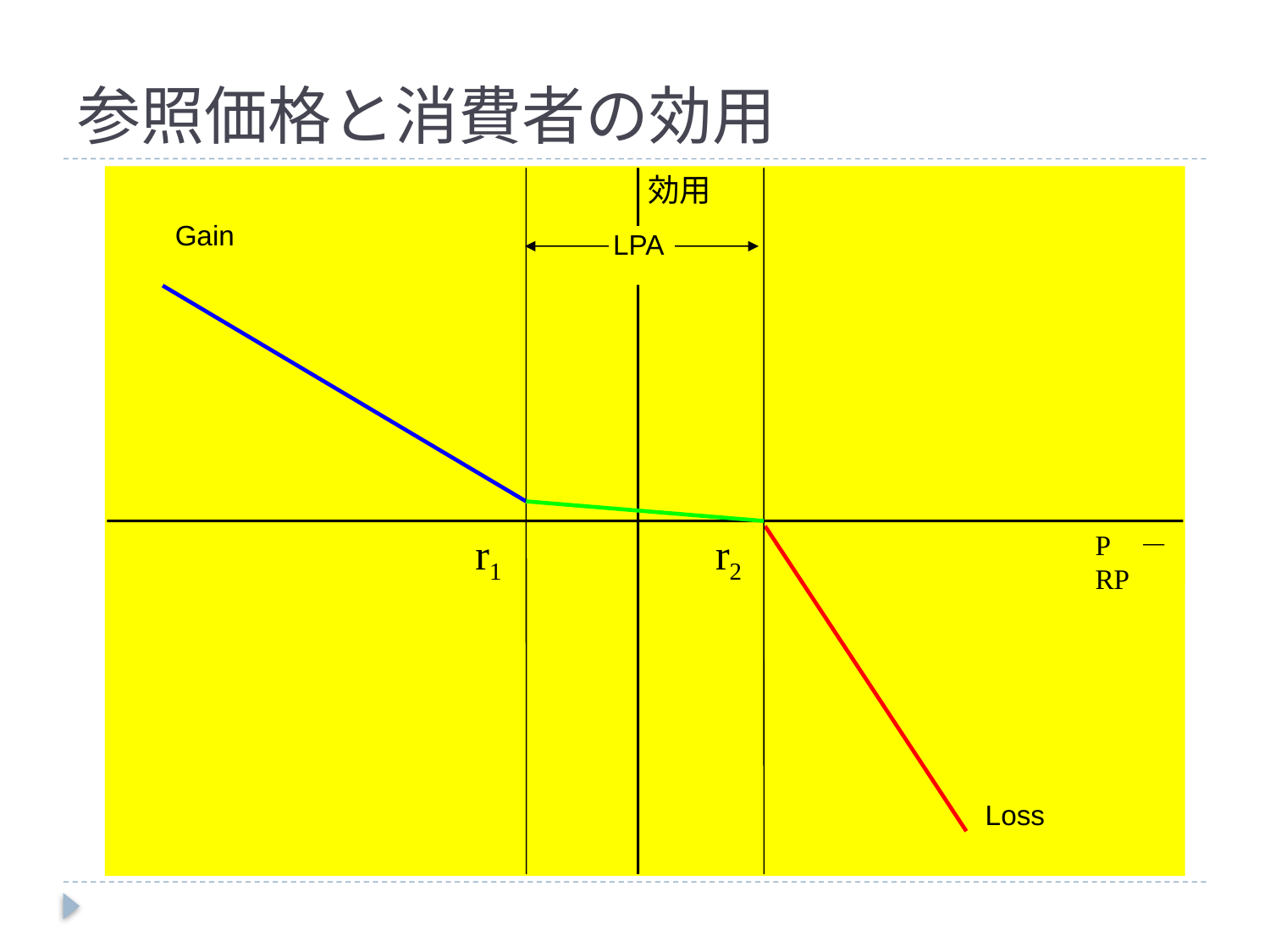

# 参照価格と消費者の効用
効用

Gain
 LPA

r1
r2

P－RP
Loss